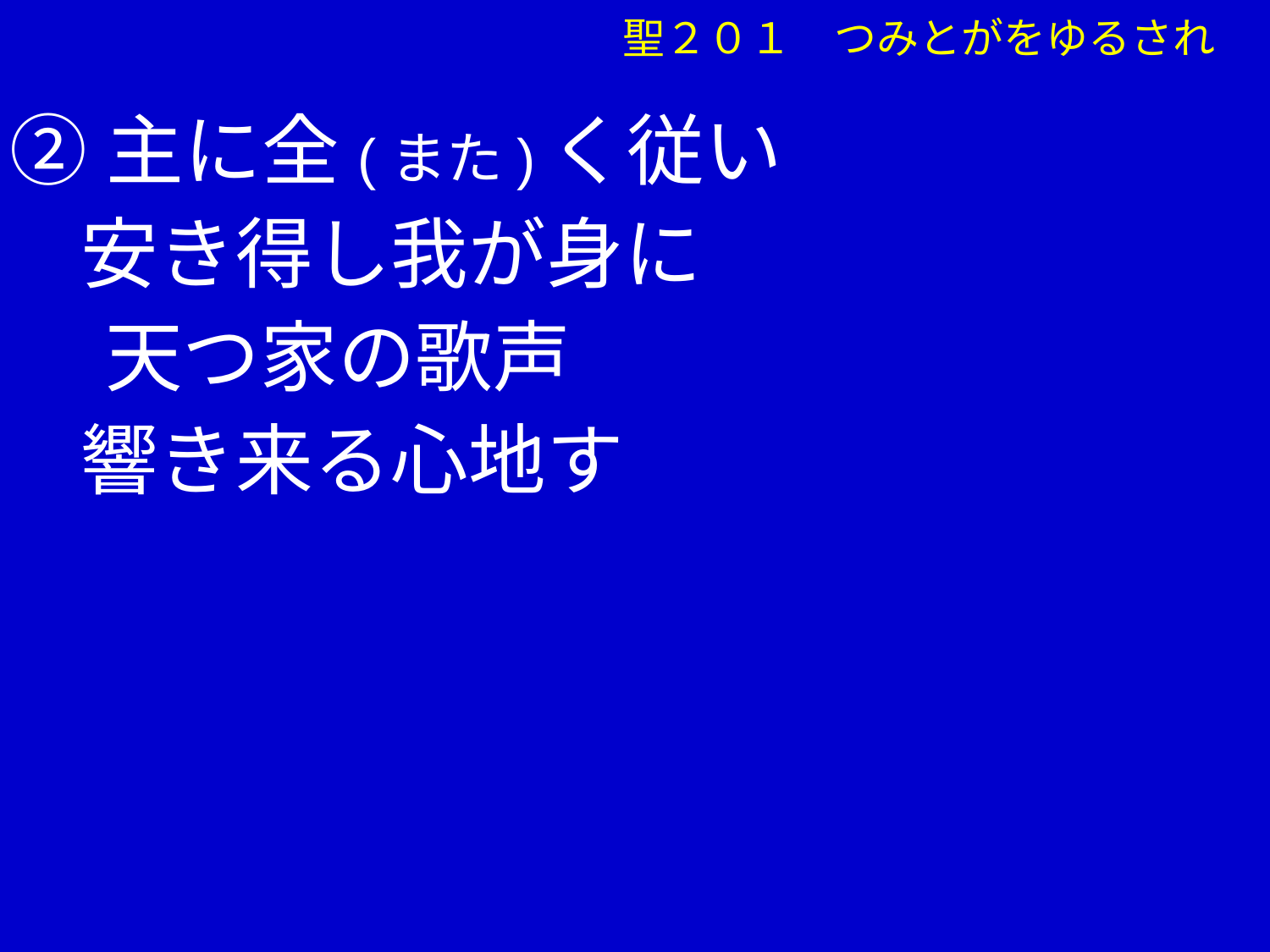

②主に全(また)く従い
   安き得し我が身に
　 天つ家の歌声
   響き来る心地す
聖２０１　つみとがをゆるされ